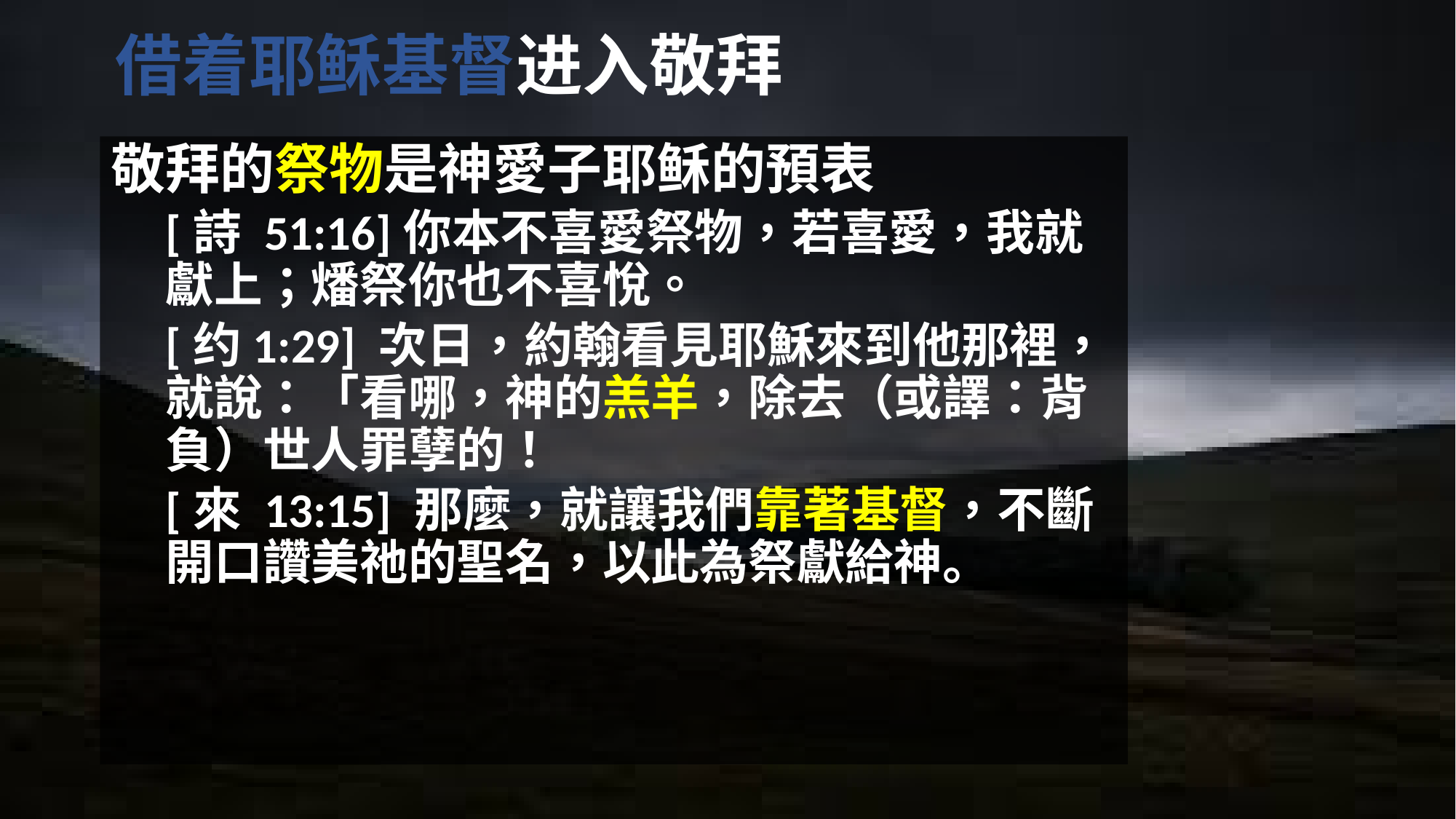

# 借着耶稣基督进入敬拜
敬拜的祭物是神愛子耶稣的預表
[詩 51:16]你本不喜愛祭物，若喜愛，我就獻上；燔祭你也不喜悅。
[约1:29] 次日，約翰看見耶穌來到他那裡，就說：「看哪，神的羔羊，除去（或譯：背負）世人罪孽的！
[來 13:15] 那麼，就讓我們靠著基督，不斷開口讚美祂的聖名，以此為祭獻給神。